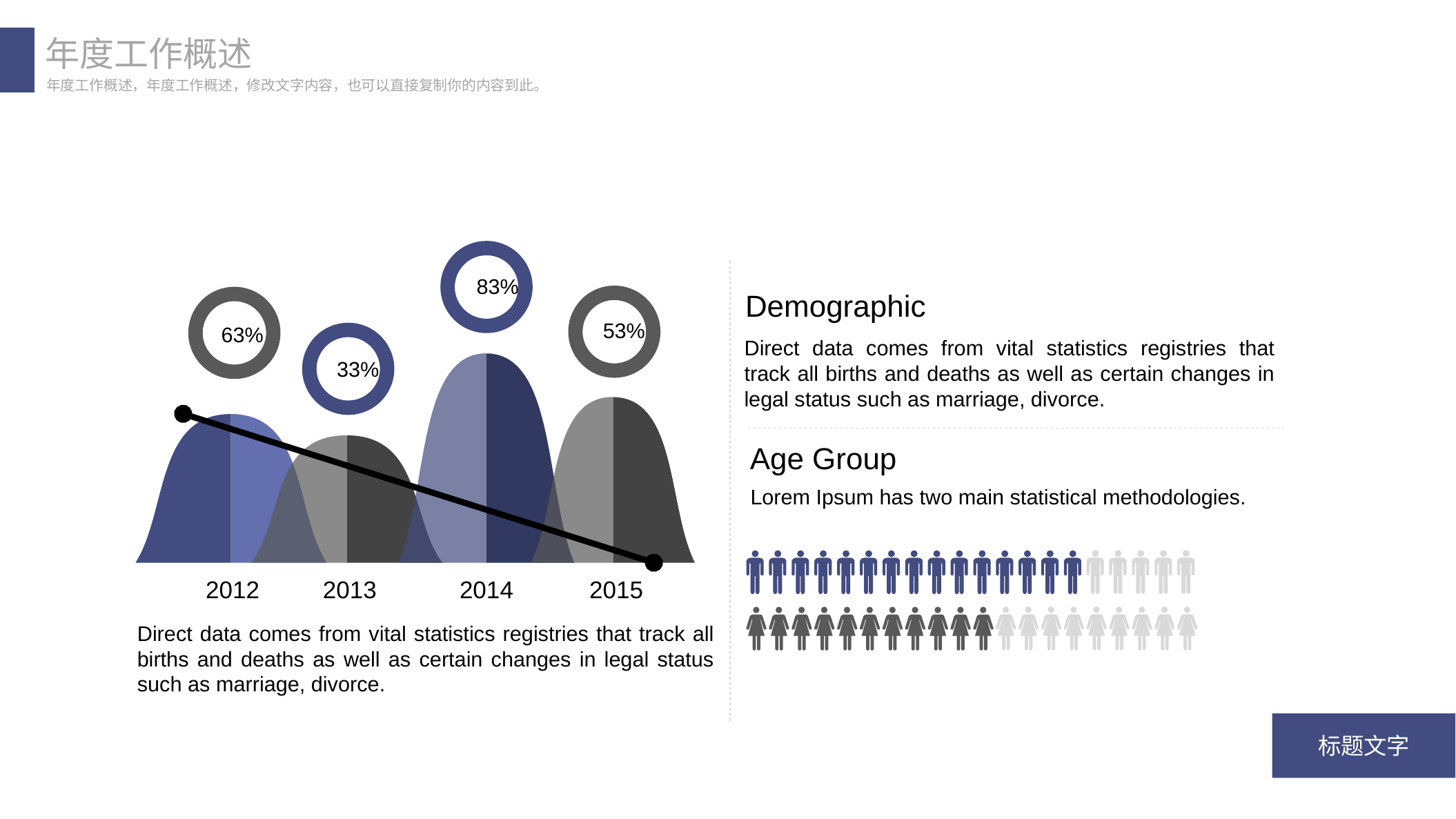

年度工作概述
年度工作概述，年度工作概述，修改文字内容，也可以直接复制你的内容到此。

83%
Demographic

53%

63%
Direct data comes from vital statistics registries that track all births and deaths as well as certain changes in legal status such as marriage, divorce.

33%

Age Group
Lorem Ipsum has two main statistical methodologies.

2012
2013
2014
2015

Direct data comes from vital statistics registries that track all births and deaths as well as certain changes in legal status such as marriage, divorce.

标题文字